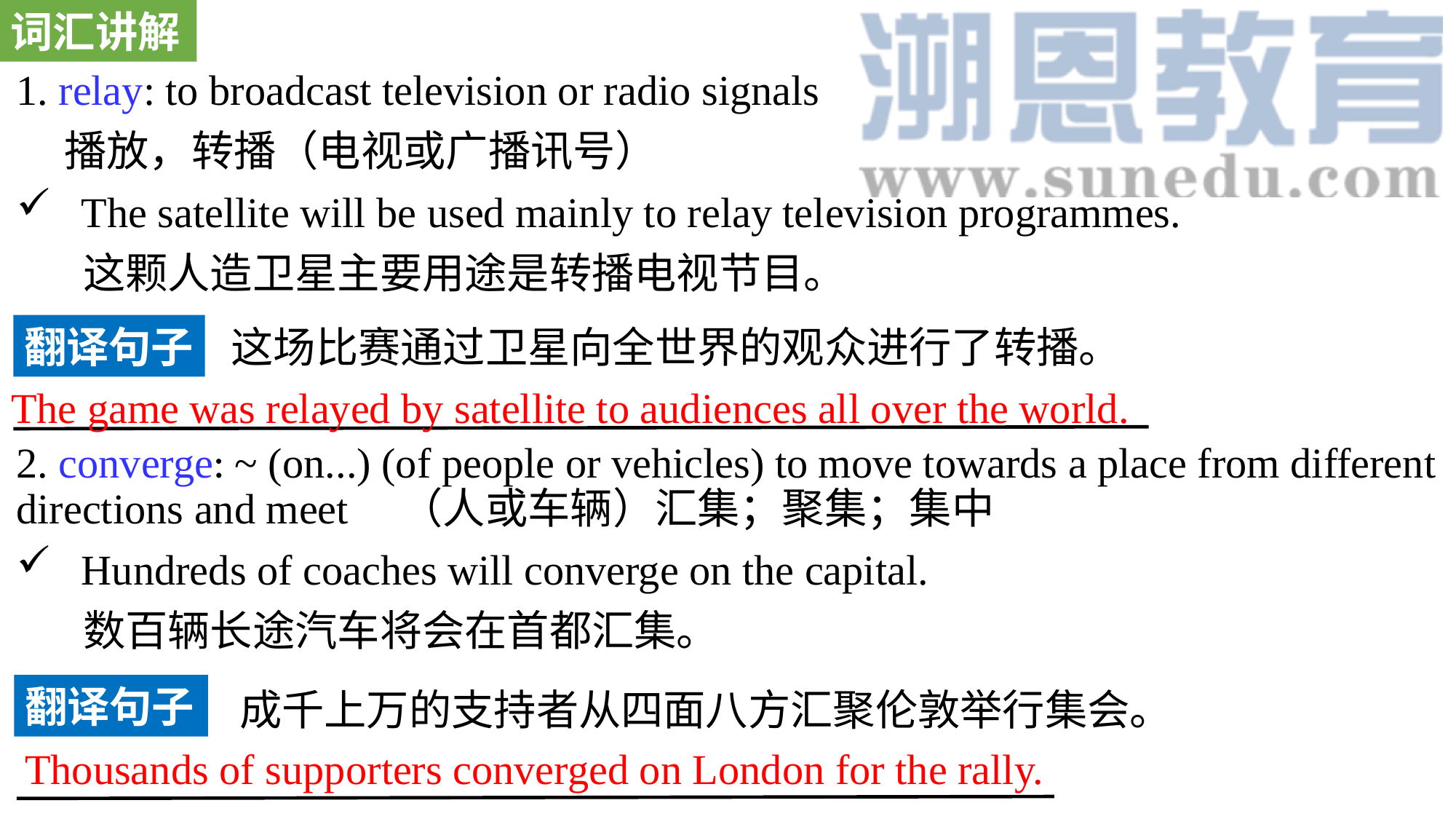

词汇讲解
1. relay: to broadcast television or radio signals
    播放，转播（电视或广播讯号）
 The satellite will be used mainly to relay television programmes.
      这颗人造卫星主要用途是转播电视节目。

2. converge: ~ (on...) (of people or vehicles) to move towards a place from different directions and meet    （人或车辆）汇集；聚集；集中
 Hundreds of coaches will converge on the capital.
      数百辆长途汽车将会在首都汇集。
翻译句子
这场比赛通过卫星向全世界的观众进行了转播。
The game was relayed by satellite to audiences all over the world.
翻译句子
成千上万的支持者从四面八方汇聚伦敦举行集会。
Thousands of supporters converged on London for the rally.